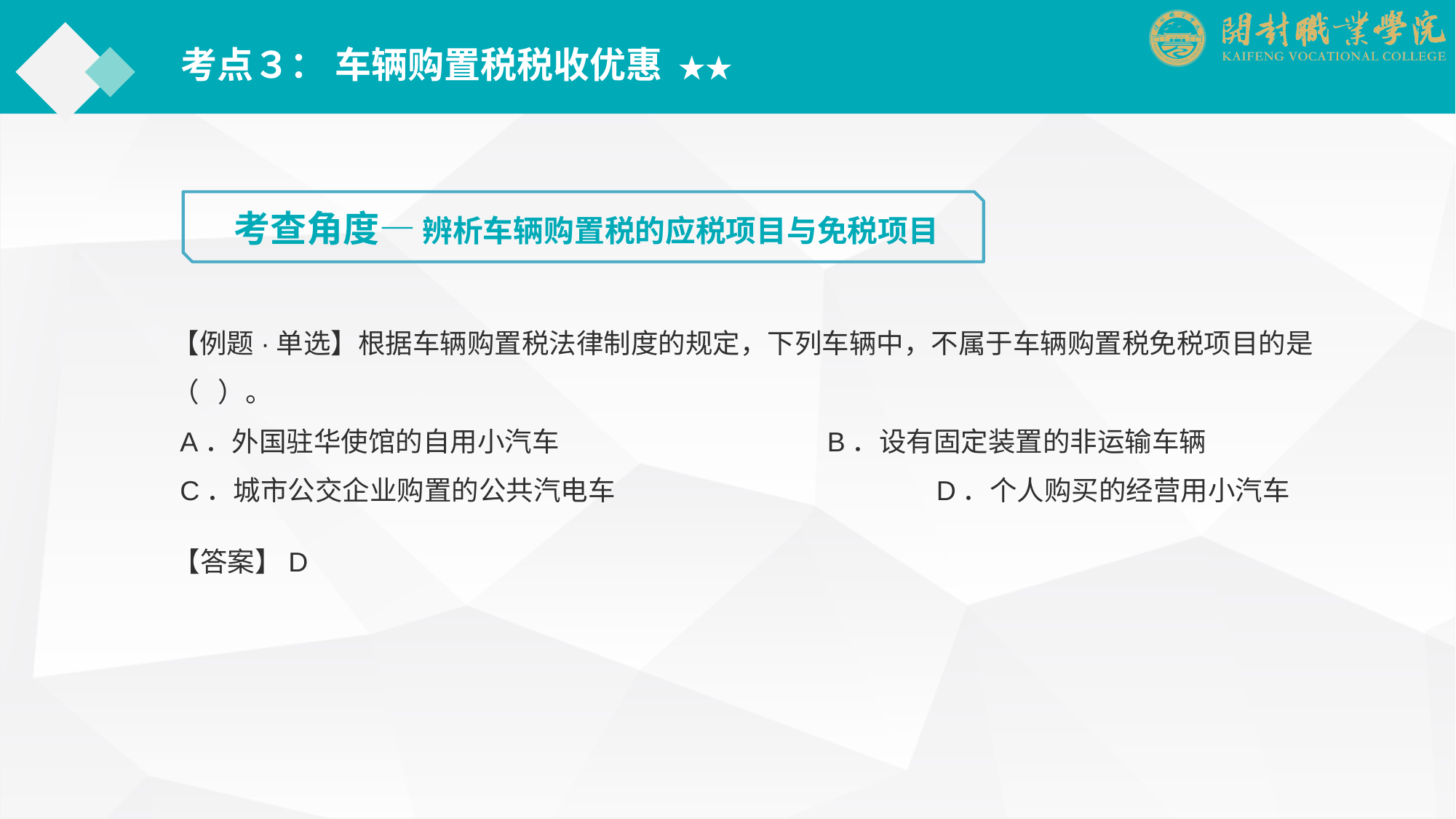

考点３： 车辆购置税税收优惠  ★★

考查角度— 辨析车辆购置税的应税项目与免税项目
【例题·单选】根据车辆购置税法律制度的规定，下列车辆中，不属于车辆购置税免税项目的是（   ）。
 A．外国驻华使馆的自用小汽车			B．设有固定装置的非运输车辆
 C．城市公交企业购置的公共汽电车			D．个人购买的经营用小汽车
【答案】D